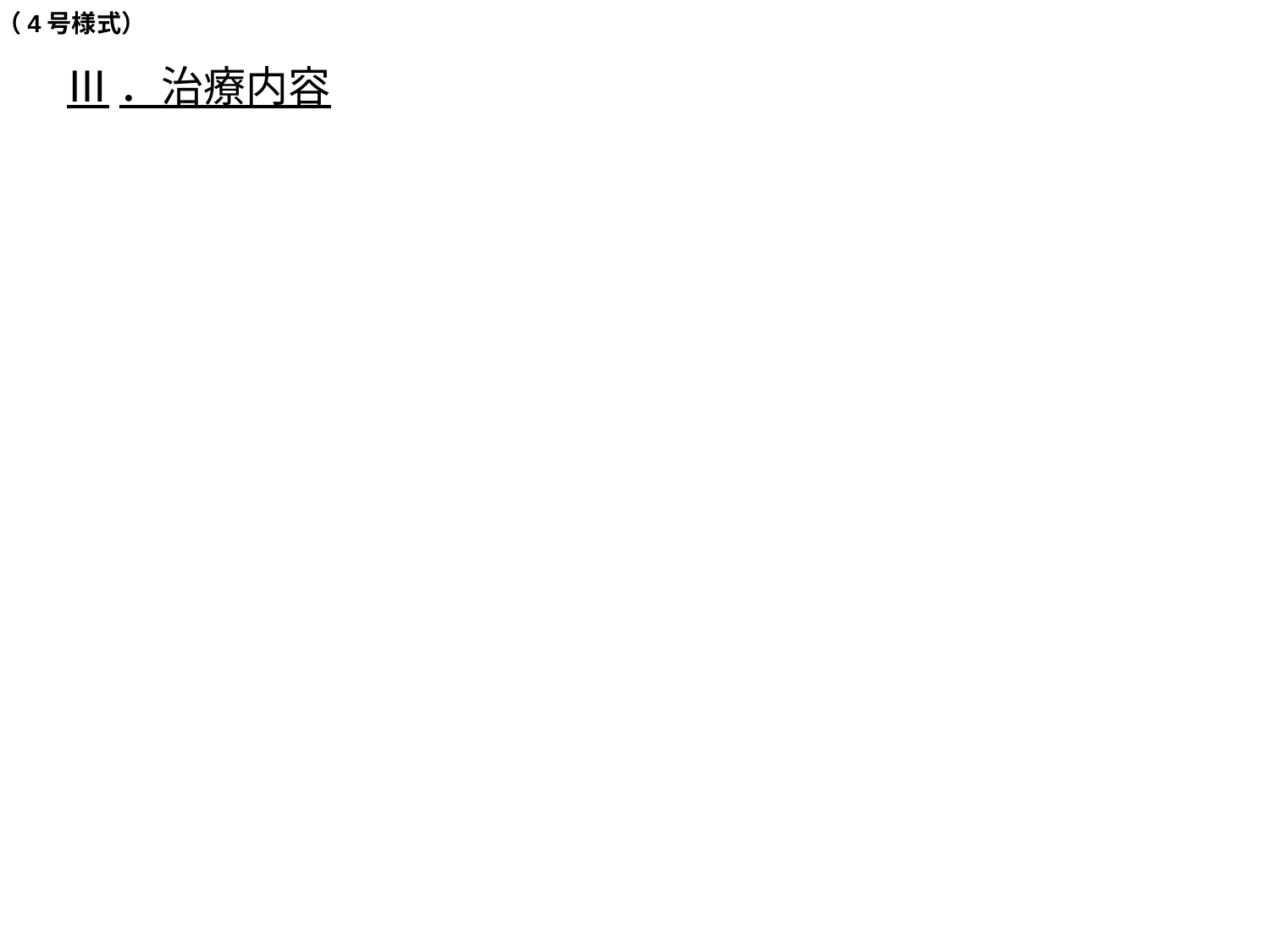

（4号様式）
Ⅲ．治療内容

Ⅲ．治療内容
Ⅲ．治療内容
Ⅲ．治療内容
Ⅲ．治療内容
欠損部位に対する補綴処置として，十分なインフォームドコンセントを行った結果，患者はインプラント治療を希望した．2013年9月，局所麻酔下にて，ノーベルバイオケア社製直径4.3 mm，骨内長10.0 mmのノーベルリプレイスセレクトテーパードインプラントを下顎左側第一大臼歯,下顎左側第二大臼歯部に２本埋入した．2013年11月，プロビジョナルレストレーションを装着後，2014年１月，ゴールドアダプト・ノンエンゲージングを用いたタイプⅣ金合金によるスクリュー固定式全部金属冠を最終上部構造として装着した．
欠損部位に対する補綴処置として，十分なインフォームドコンセントを行った結果，患者はインプラント治療を希望した．2013年9月，局所麻酔下にて，ノーベルバイオケア社製直径4.3 mm，骨内長10.0 mmのノーベルリプレイスセレクトテーパードインプラントを下顎左側第一大臼歯,下顎左側第二大臼歯部に２本埋入した．2013年11月，プロビジョナルレストレーションを装着後，2014年１月，ゴールドアダプト・ノンエンゲージングを用いたタイプⅣ金合金によるスクリュー固定式全部金属冠を最終上部構造として装着した．
欠損部位に対する補綴処置として，十分なインフォームドコンセントを行った結果，患者はインプラント治療を希望した．2013年9月，局所麻酔下にて，ノーベルバイオケア社製直径4.3 mm，骨内長10.0 mmのノーベルリプレイスセレクトテーパードインプラントを下顎左側第一大臼歯,下顎左側第二大臼歯部に２本埋入した．2013年11月，プロビジョナルレストレーションを装着後，2014年１月，ゴールドアダプト・ノンエンゲージングを用いたタイプⅣ金合金によるスクリュー固定式全部金属冠を最終上部構造として装着した．
欠損部位に対する補綴処置として，十分なインフォームドコンセントを行った結果，患者はインプラント治療を希望した．2013年9月，局所麻酔下にて，ノーベルバイオケア社製直径4.3 mm，骨内長10.0 mmのノーベルリプレイスセレクトテーパードインプラントを下顎左側第一大臼歯,下顎左側第二大臼歯部に２本埋入した．2013年11月，プロビジョナルレストレーションを装着後，2014年１月，ゴールドアダプト・ノンエンゲージングを用いたタイプⅣ金合金によるスクリュー固定式全部金属冠を最終上部構造として装着した．